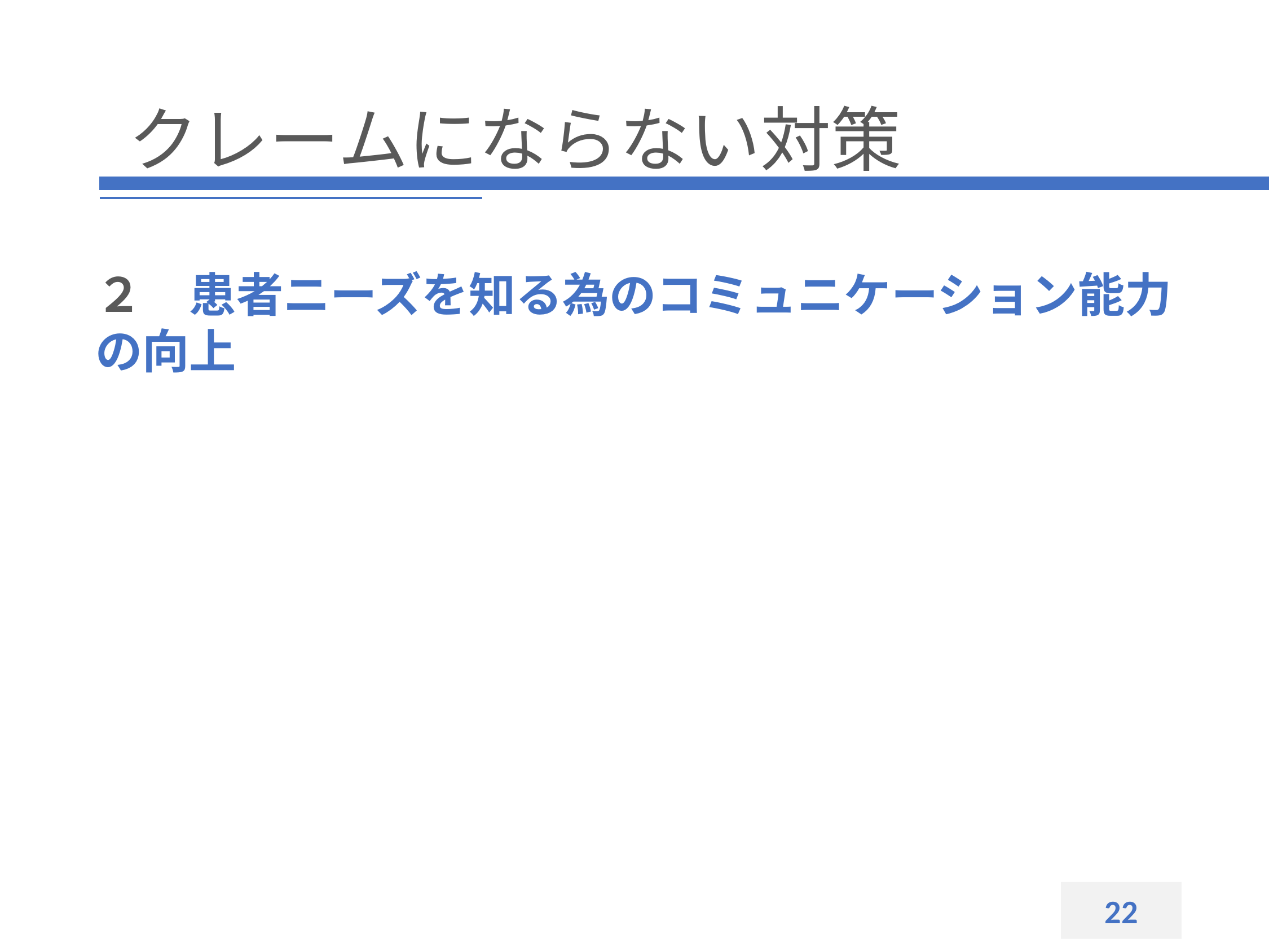

クレームにならない対策
２　患者ニーズを知る為のコミュニケーション能力の向上
22